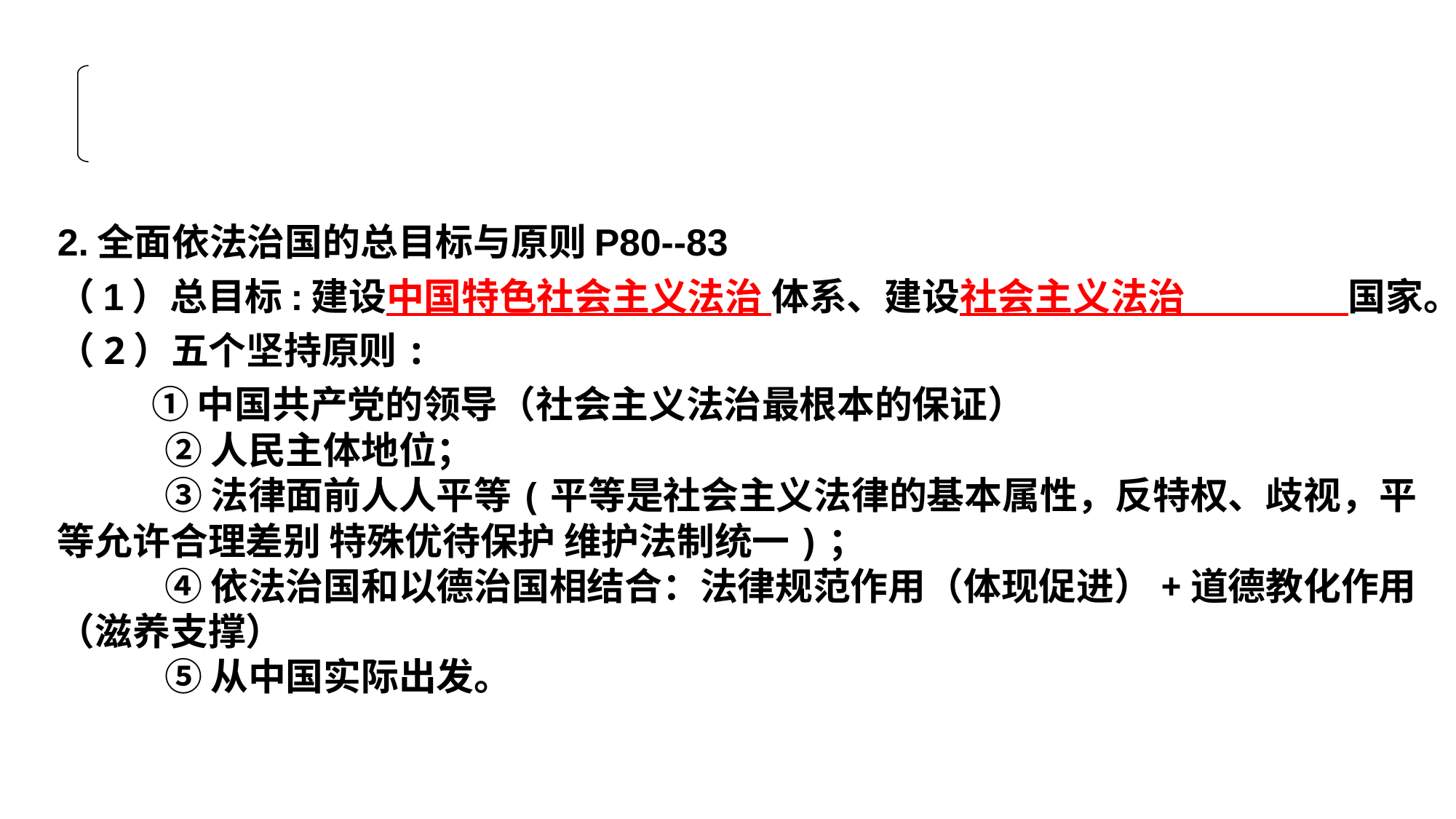

#

2.全面依法治国的总目标与原则P80--83
（1）总目标:建设中国特色社会主义法治 体系、建设社会主义法治                   国家。
（2）五个坚持原则:
           ①中国共产党的领导（社会主义法治最根本的保证）
         ②人民主体地位；
         ③法律面前人人平等(平等是社会主义法律的基本属性，反特权、歧视，平等允许合理差别 特殊优待保护 维护法制统一)；
         ④依法治国和以德治国相结合：法律规范作用（体现促进）+道德教化作用（滋养支撑）
         ⑤从中国实际出发。